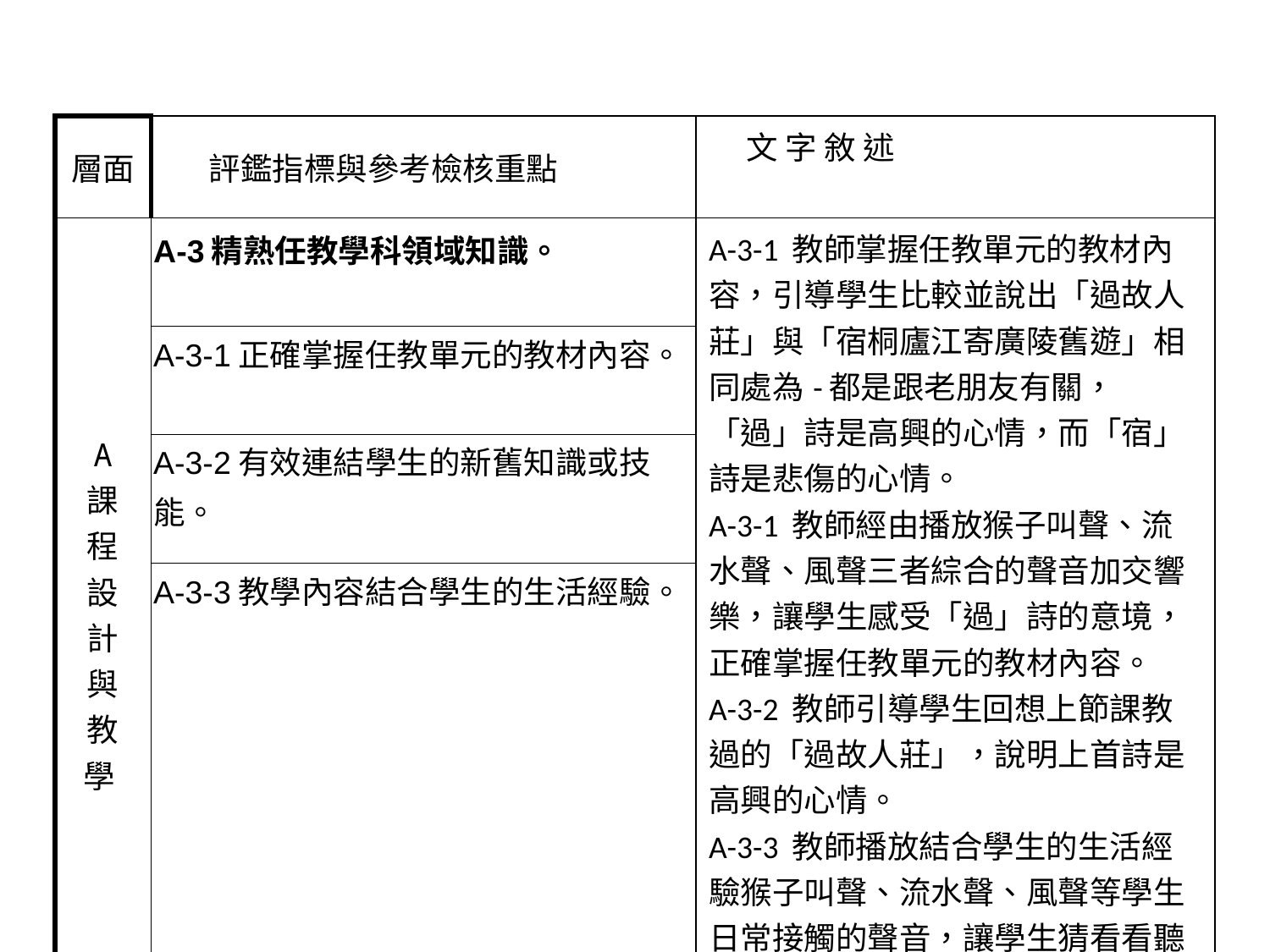

| 層面 | 評鑑指標與參考檢核重點 | 文 字 敘 述 |
| --- | --- | --- |
| A 課 程 設 計 與 教 學 | A-3精熟任教學科領域知識。 | A-3-1 教師掌握任教單元的教材內容，引導學生比較並說出「過故人莊」與「宿桐廬江寄廣陵舊遊」相同處為-都是跟老朋友有關，「過」詩是高興的心情，而「宿」詩是悲傷的心情。 A-3-1 教師經由播放猴子叫聲、流水聲、風聲三者綜合的聲音加交響樂，讓學生感受「過」詩的意境，正確掌握任教單元的教材內容。 A-3-2 教師引導學生回想上節課教過的「過故人莊」，說明上首詩是高興的心情。 A-3-3 教師播放結合學生的生活經驗猴子叫聲、流水聲、風聲等學生日常接觸的聲音，讓學生猜看看聽到的是什麼聲音。 |
|  | A-3-1正確掌握任教單元的教材內容。 |  |
|  | A-3-2有效連結學生的新舊知識或技 能。 |  |
|  | A-3-3教學內容結合學生的生活經驗。 |  |